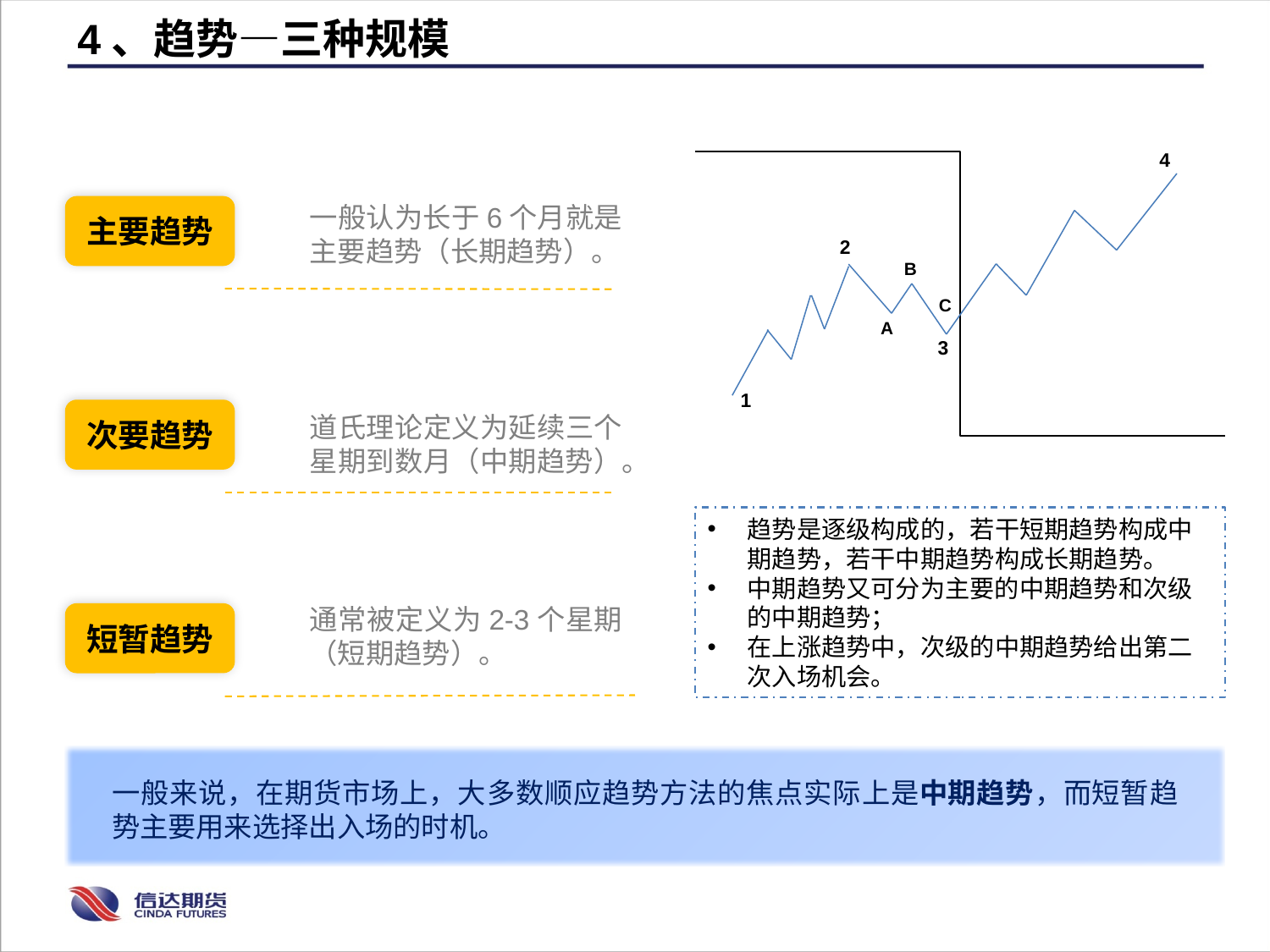

4、趋势—三种规模
4
2
B
C
A
3
1
一般认为长于6个月就是主要趋势（长期趋势）。
主要趋势

次要趋势
道氏理论定义为延续三个星期到数月（中期趋势）。

趋势是逐级构成的，若干短期趋势构成中期趋势，若干中期趋势构成长期趋势。
中期趋势又可分为主要的中期趋势和次级的中期趋势；
在上涨趋势中，次级的中期趋势给出第二次入场机会。
通常被定义为2-3个星期（短期趋势）。
短暂趋势

一般来说，在期货市场上，大多数顺应趋势方法的焦点实际上是中期趋势，而短暂趋势主要用来选择出入场的时机。